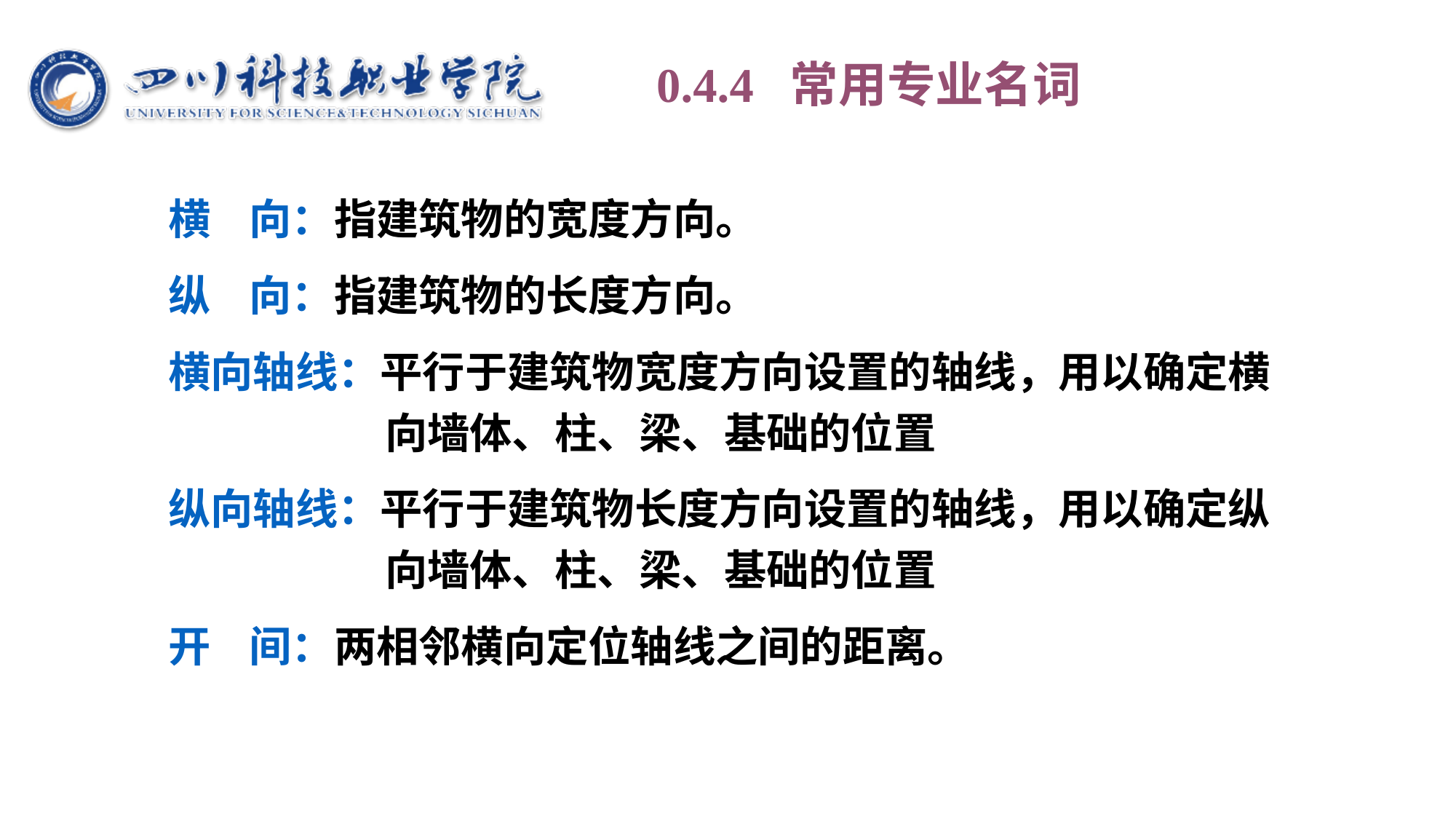

# 0.4.4  常用专业名词
横    向：指建筑物的宽度方向。
纵    向：指建筑物的长度方向。
横向轴线：平行于建筑物宽度方向设置的轴线，用以确定横向墙体、柱、梁、基础的位置
纵向轴线：平行于建筑物长度方向设置的轴线，用以确定纵向墙体、柱、梁、基础的位置
开    间：两相邻横向定位轴线之间的距离。